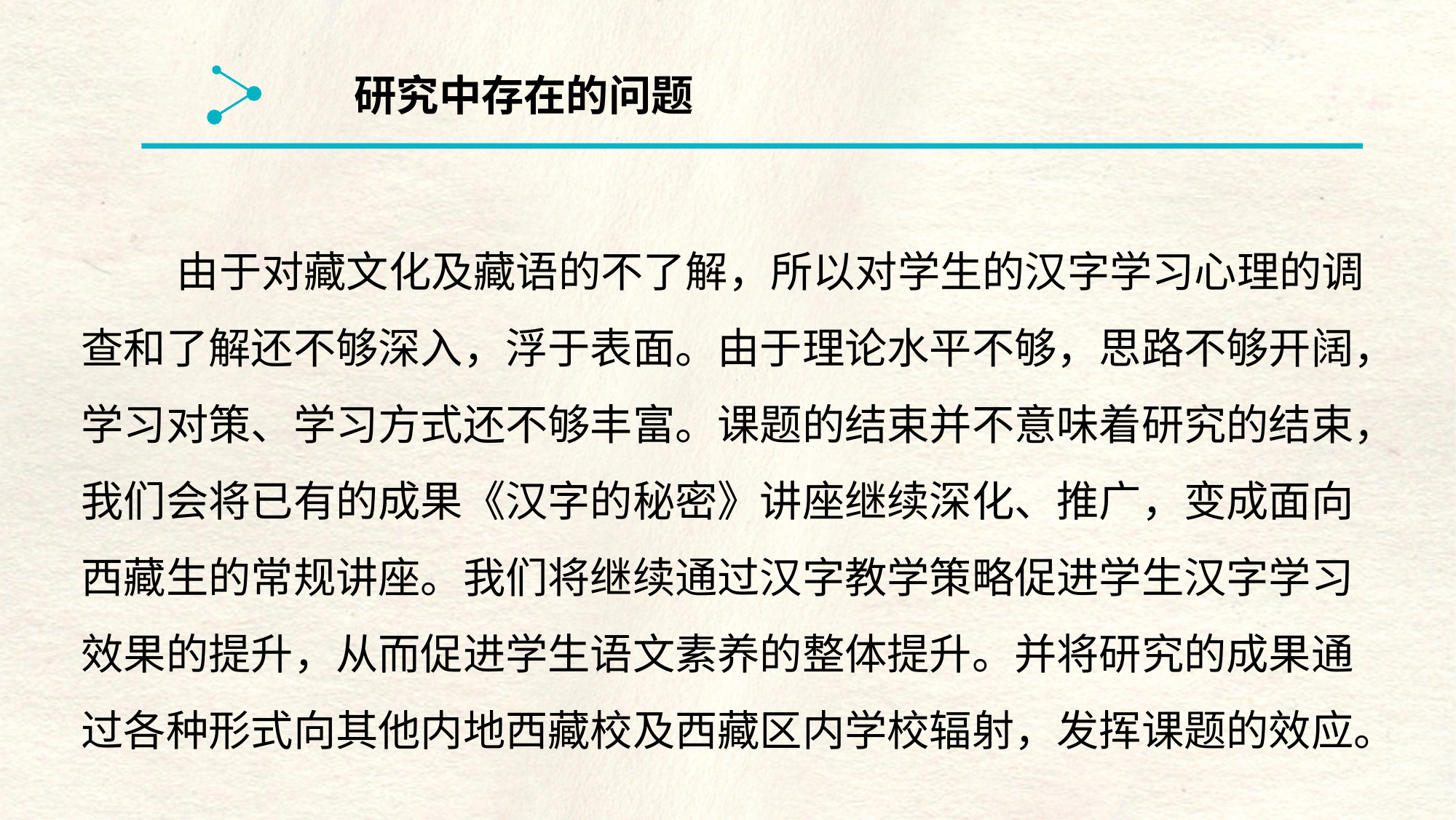

研究中存在的问题

         由于对藏文化及藏语的不了解，所以对学生的汉字学习心理的调查和了解还不够深入，浮于表面。由于理论水平不够，思路不够开阔，学习对策、学习方式还不够丰富。课题的结束并不意味着研究的结束，我们会将已有的成果《汉字的秘密》讲座继续深化、推广，变成面向西藏生的常规讲座。我们将继续通过汉字教学策略促进学生汉字学习效果的提升，从而促进学生语文素养的整体提升。并将研究的成果通过各种形式向其他内地西藏校及西藏区内学校辐射，发挥课题的效应。